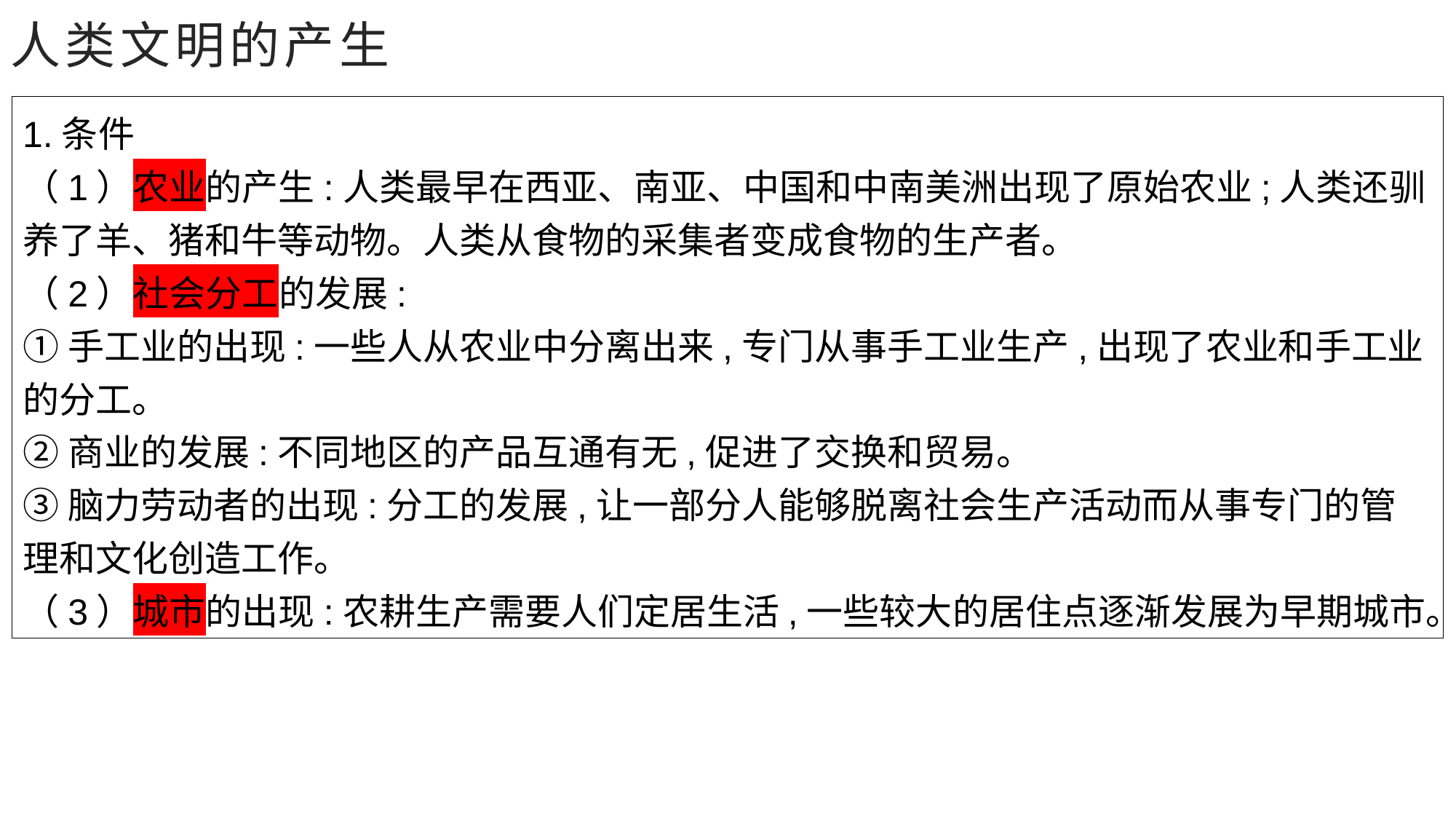

人类文明的产生
1.条件
（1）农业的产生:人类最早在西亚、南亚、中国和中南美洲出现了原始农业;人类还驯养了羊、猪和牛等动物。人类从食物的采集者变成食物的生产者。
（2）社会分工的发展:
①手工业的出现:一些人从农业中分离出来,专门从事手工业生产,出现了农业和手工业的分工。
②商业的发展:不同地区的产品互通有无,促进了交换和贸易。
③脑力劳动者的出现:分工的发展,让一部分人能够脱离社会生产活动而从事专门的管理和文化创造工作。
（3）城市的出现:农耕生产需要人们定居生活,一些较大的居住点逐渐发展为早期城市。